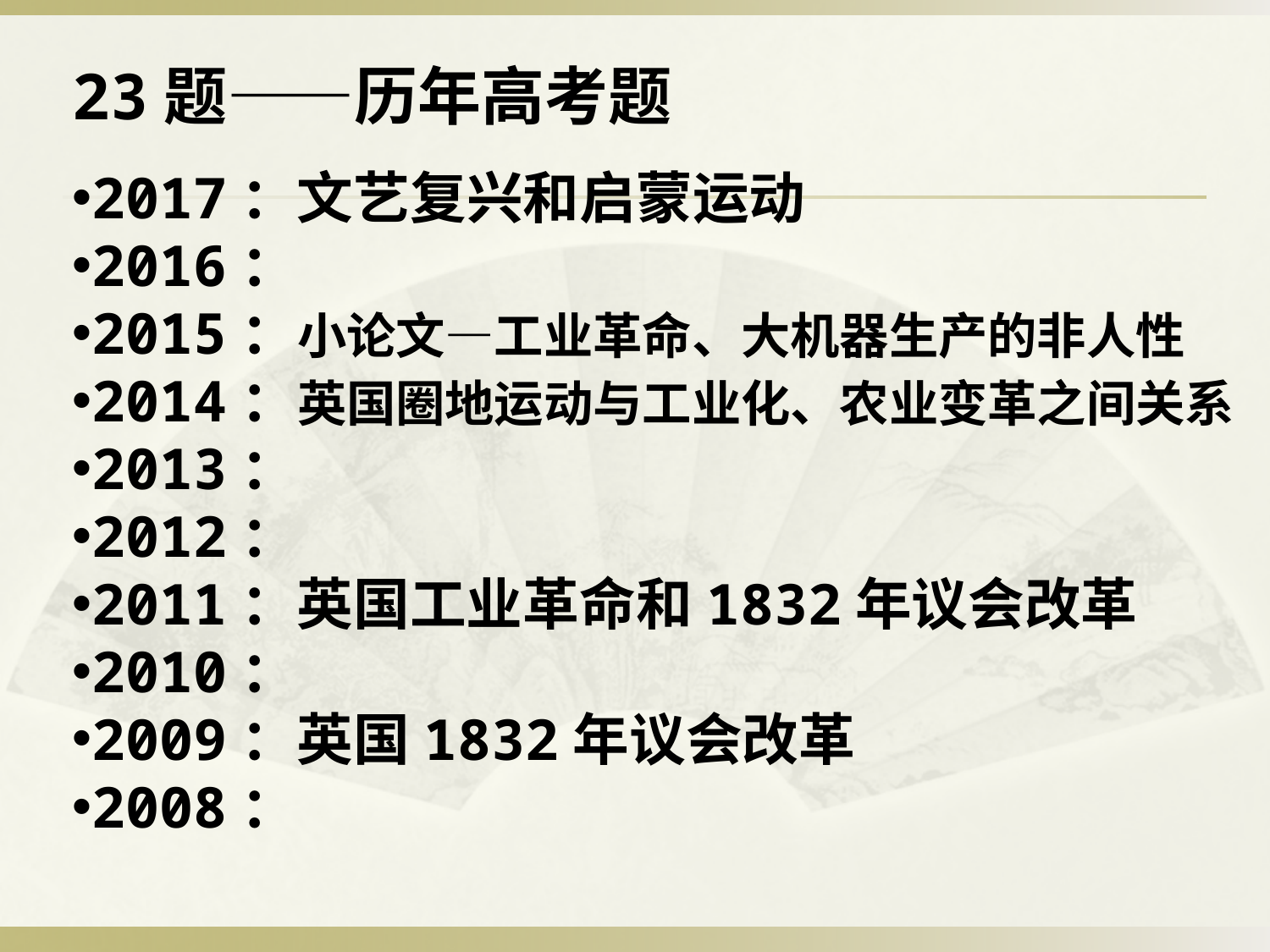

23题——历年高考题
2017：文艺复兴和启蒙运动
2016：
2015：小论文—工业革命、大机器生产的非人性
2014：英国圈地运动与工业化、农业变革之间关系
2013：
2012：
2011：英国工业革命和1832年议会改革
2010：
2009：英国1832年议会改革
2008：